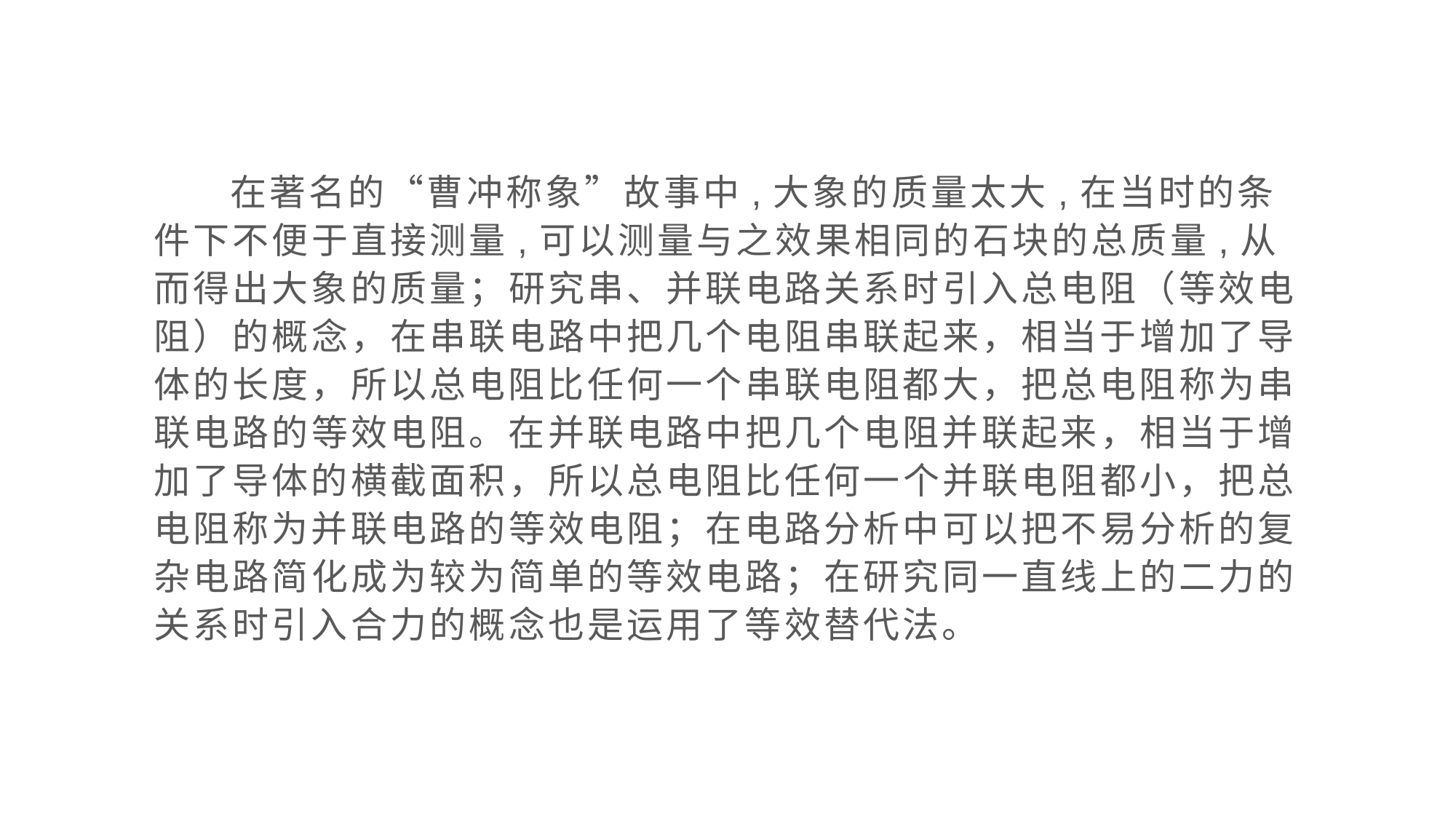

在著名的“曹冲称象”故事中,大象的质量太大,在当时的条件下不便于直接测量,可以测量与之效果相同的石块的总质量,从而得出大象的质量；研究串、并联电路关系时引入总电阻（等效电阻）的概念，在串联电路中把几个电阻串联起来，相当于增加了导体的长度，所以总电阻比任何一个串联电阻都大，把总电阻称为串联电路的等效电阻。在并联电路中把几个电阻并联起来，相当于增加了导体的横截面积，所以总电阻比任何一个并联电阻都小，把总电阻称为并联电路的等效电阻；在电路分析中可以把不易分析的复杂电路简化成为较为简单的等效电路；在研究同一直线上的二力的关系时引入合力的概念也是运用了等效替代法。